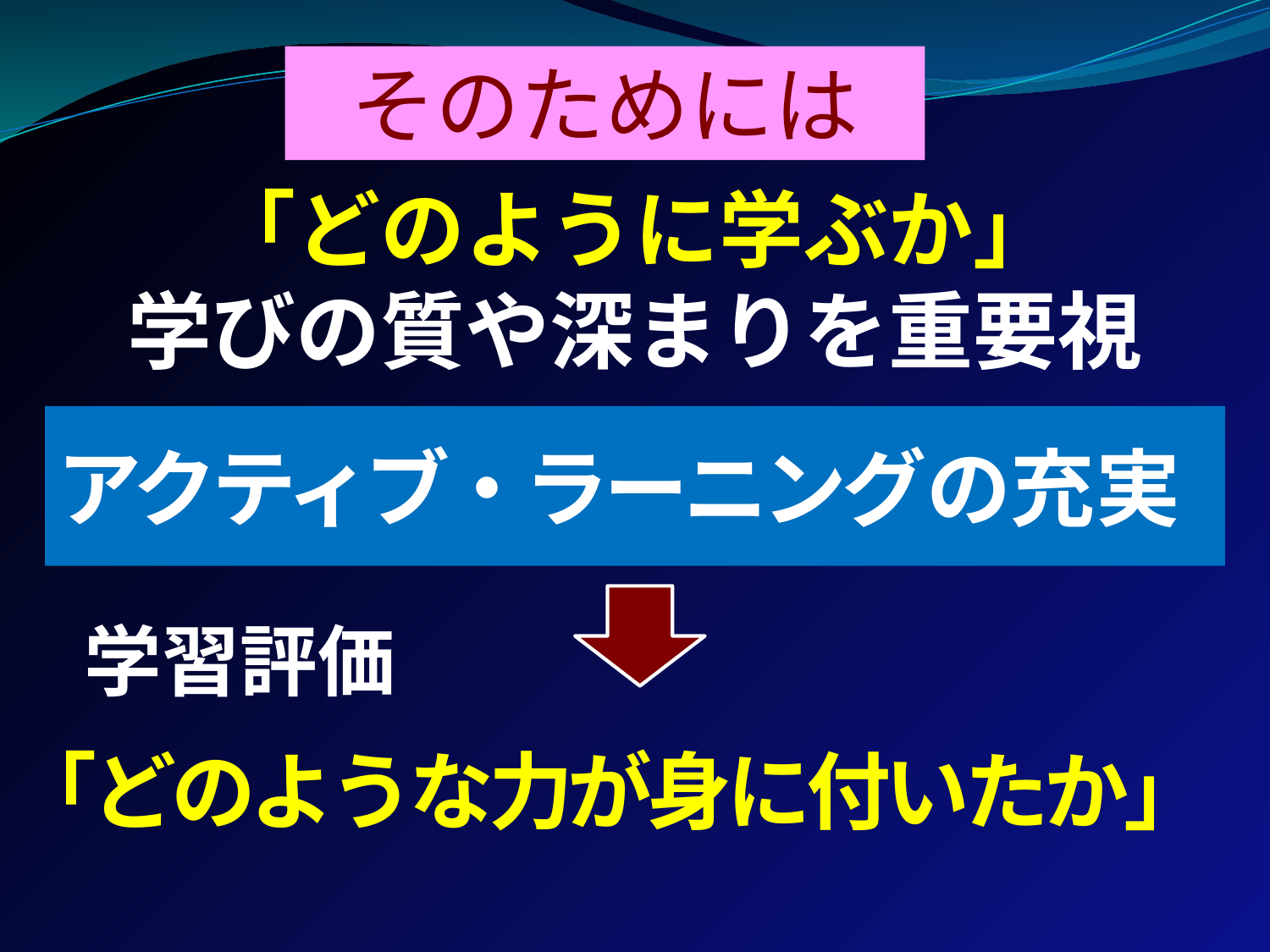

そのためには
「どのように学ぶか」
学びの質や深まりを重要視
アクティブ・ラーニングの充実

学習評価
「どのような力が身に付いたか」